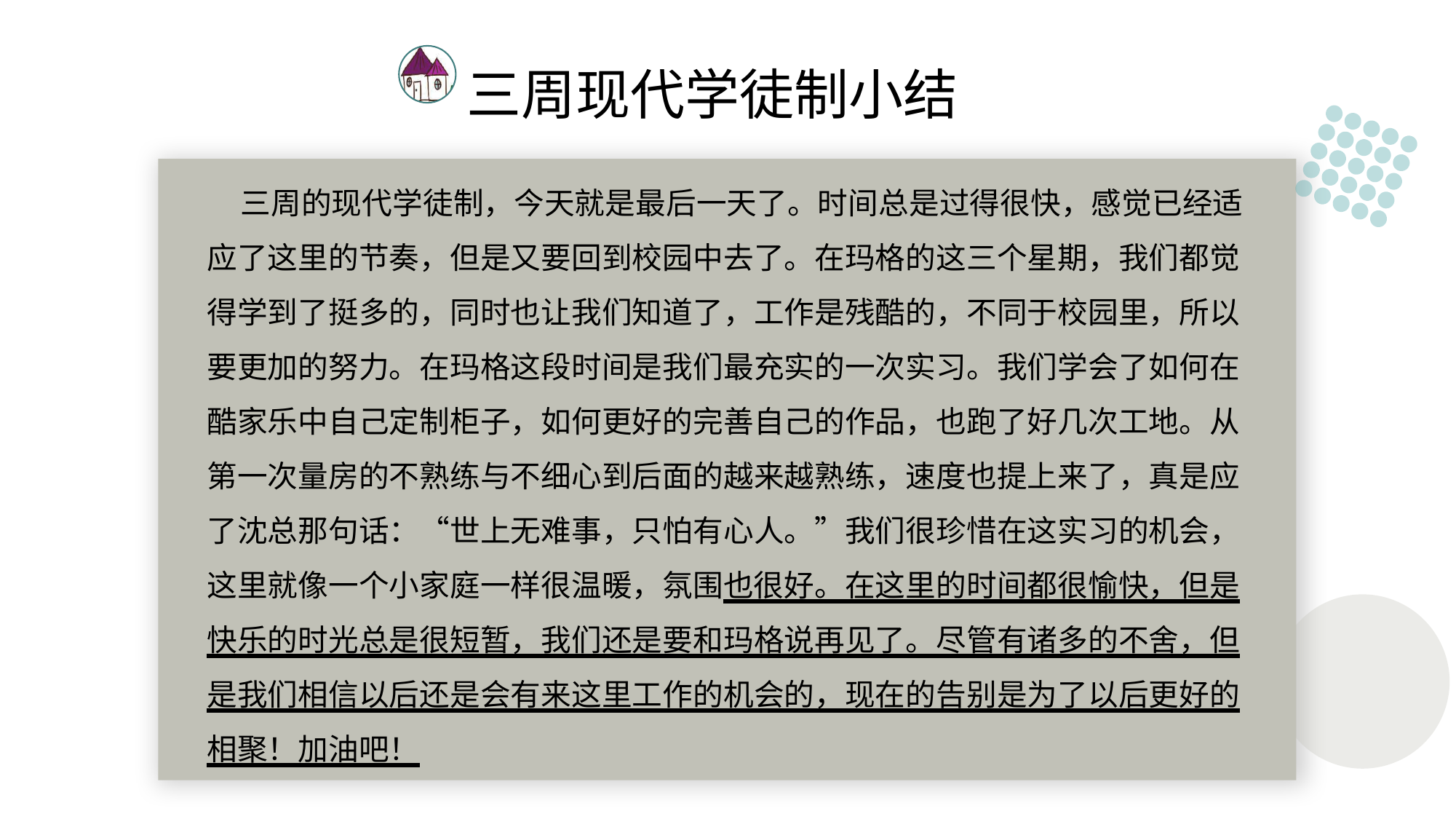

三周现代学徒制小结

    三周的现代学徒制，今天就是最后一天了。时间总是过得很快，感觉已经适应了这里的节奏，但是又要回到校园中去了。在玛格的这三个星期，我们都觉得学到了挺多的，同时也让我们知道了，工作是残酷的，不同于校园里，所以要更加的努力。在玛格这段时间是我们最充实的一次实习。我们学会了如何在酷家乐中自己定制柜子，如何更好的完善自己的作品，也跑了好几次工地。从第一次量房的不熟练与不细心到后面的越来越熟练，速度也提上来了，真是应了沈总那句话：“世上无难事，只怕有心人。”我们很珍惜在这实习的机会，这里就像一个小家庭一样很温暖，氛围也很好。在这里的时间都很愉快，但是快乐的时光总是很短暂，我们还是要和玛格说再见了。尽管有诸多的不舍，但是我们相信以后还是会有来这里工作的机会的，现在的告别是为了以后更好的相聚！加油吧！